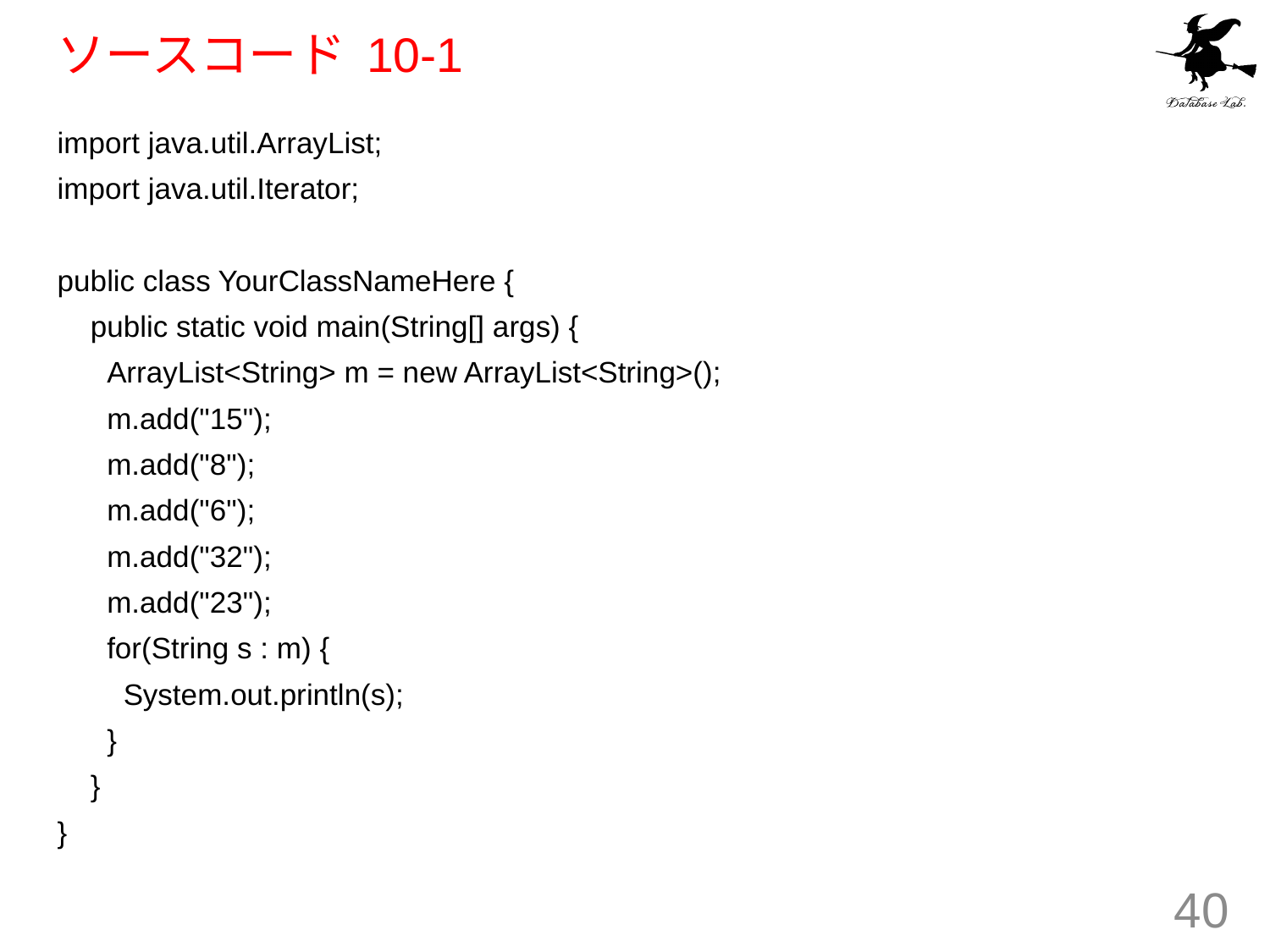

# ソースコード 10-1
import java.util.ArrayList;
import java.util.Iterator;

public class YourClassNameHere {
    public static void main(String[] args) {
      ArrayList<String> m = new ArrayList<String>();
      m.add("15");
      m.add("8");
      m.add("6");
      m.add("32");
      m.add("23");
      for(String s : m) {
        System.out.println(s);
      }
    }
}
40